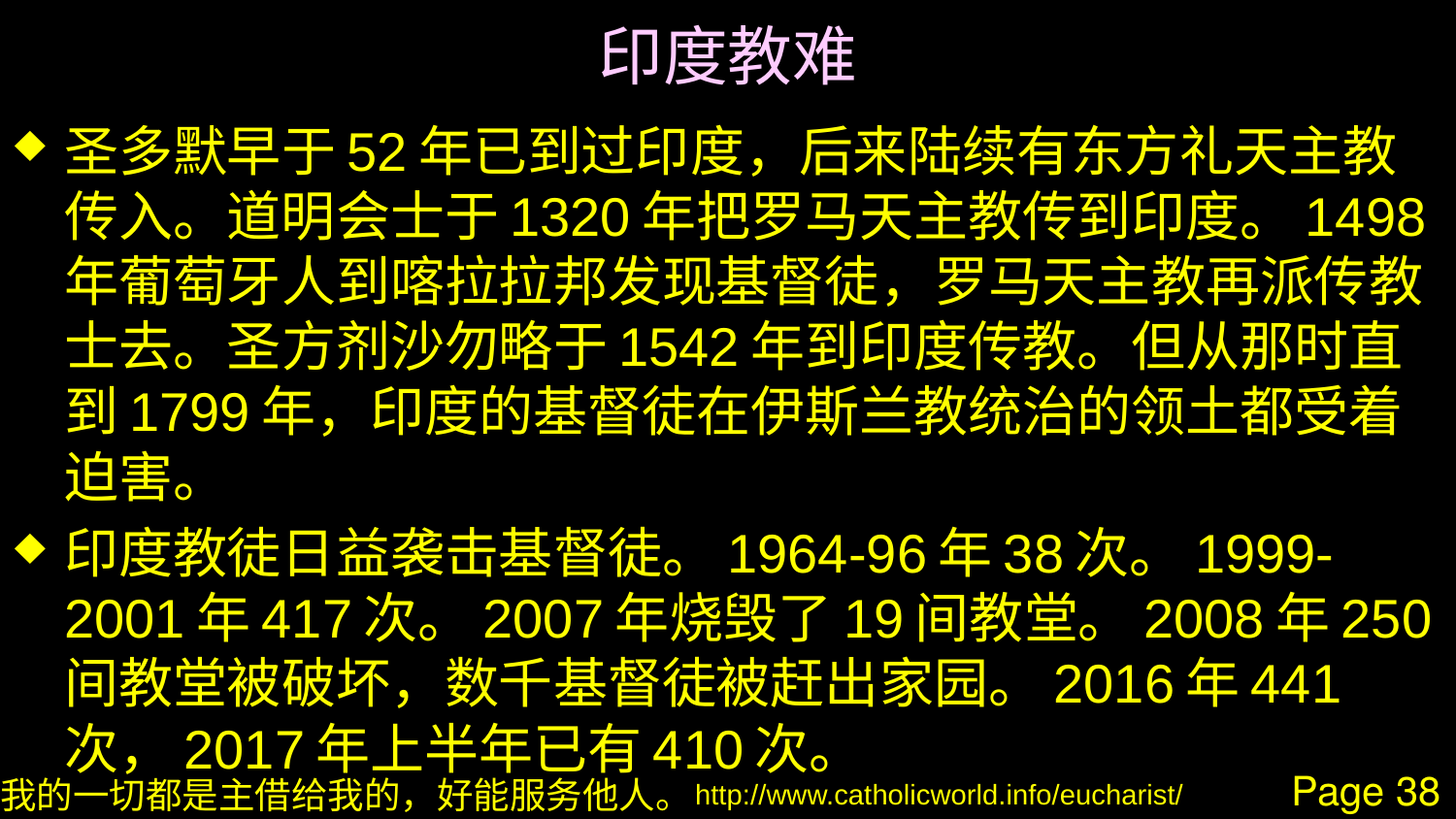

# 印度教难
圣多默早于52年已到过印度，后来陆续有东方礼天主教传入。道明会士于1320年把罗马天主教传到印度。1498年葡萄牙人到喀拉拉邦发现基督徒，罗马天主教再派传教士去。圣方剂沙勿略于1542年到印度传教。但从那时直到1799年，印度的基督徒在伊斯兰教统治的领土都受着迫害。
印度教徒日益袭击基督徒。1964-96年38次。1999-2001年417次。2007年烧毁了19间教堂。2008年250间教堂被破坏，数千基督徒被赶出家园。2016年441次，2017年上半年已有410次。